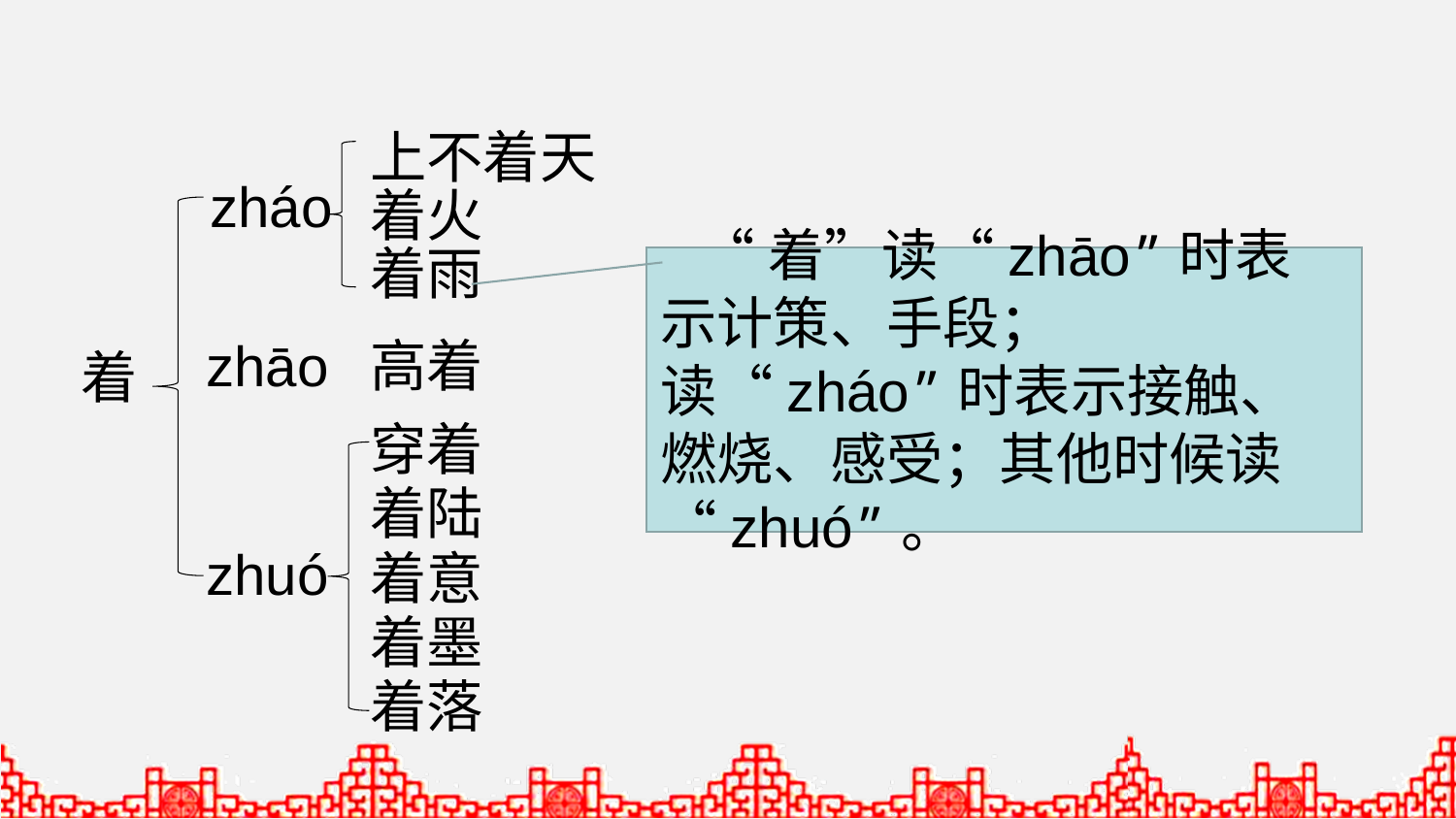

上不着天

zháo
着火

着雨
   “着”读“zhāo”时表示计策、手段；读“zháo”时表示接触、燃烧、感受；其他时候读“zhuó”。
zhāo
高着
着
穿着

着陆
zhuó
着意
着墨
着落